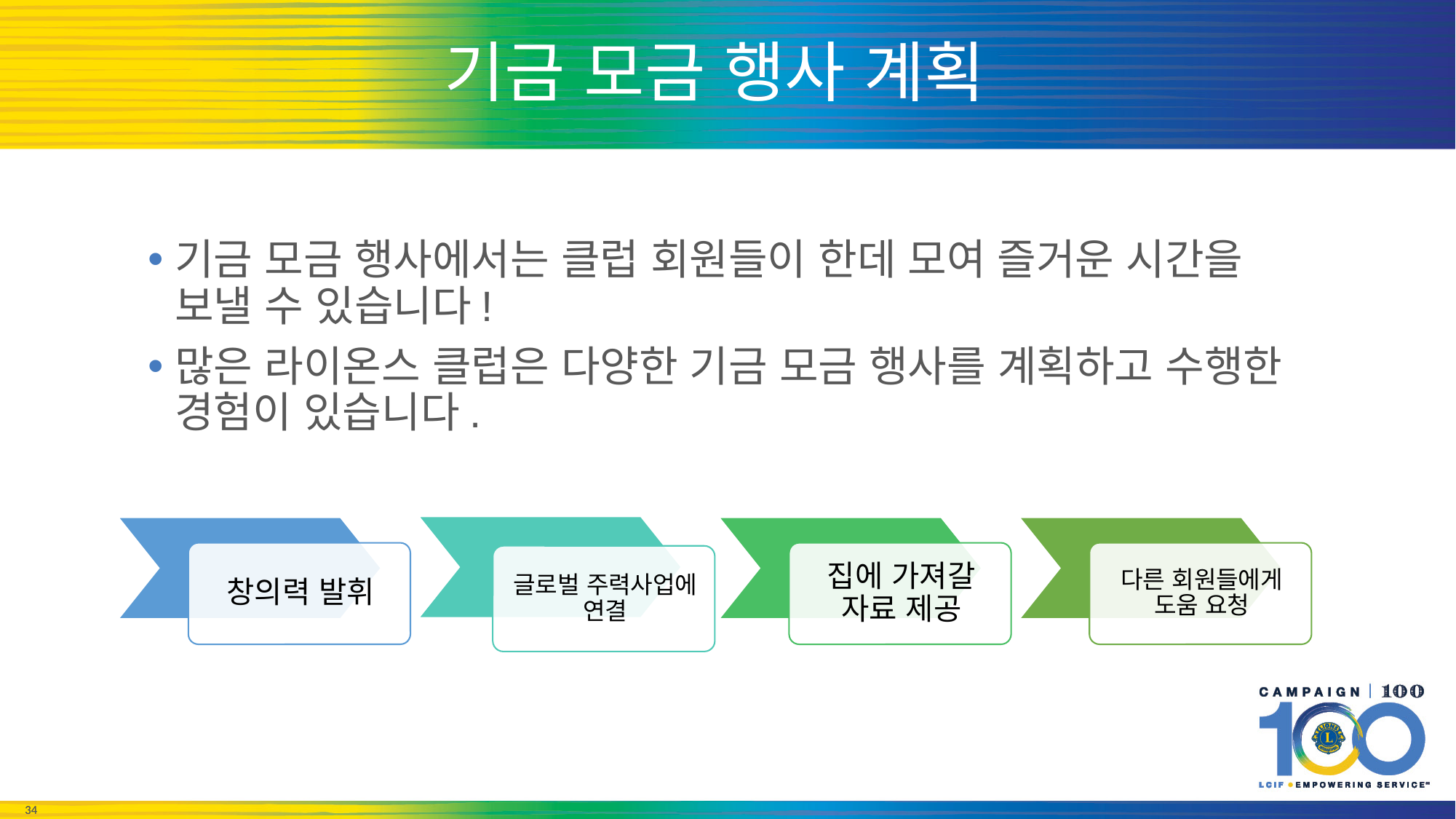

# 기금 모금 행사 계획
기금 모금 행사에서는 클럽 회원들이 한데 모여 즐거운 시간을 보낼 수 있습니다!
많은 라이온스 클럽은 다양한 기금 모금 행사를 계획하고 수행한 경험이 있습니다.

창의력 발휘
글로벌 주력사업에 연결
집에 가져갈 자료 제공
다른 회원들에게 도움 요청